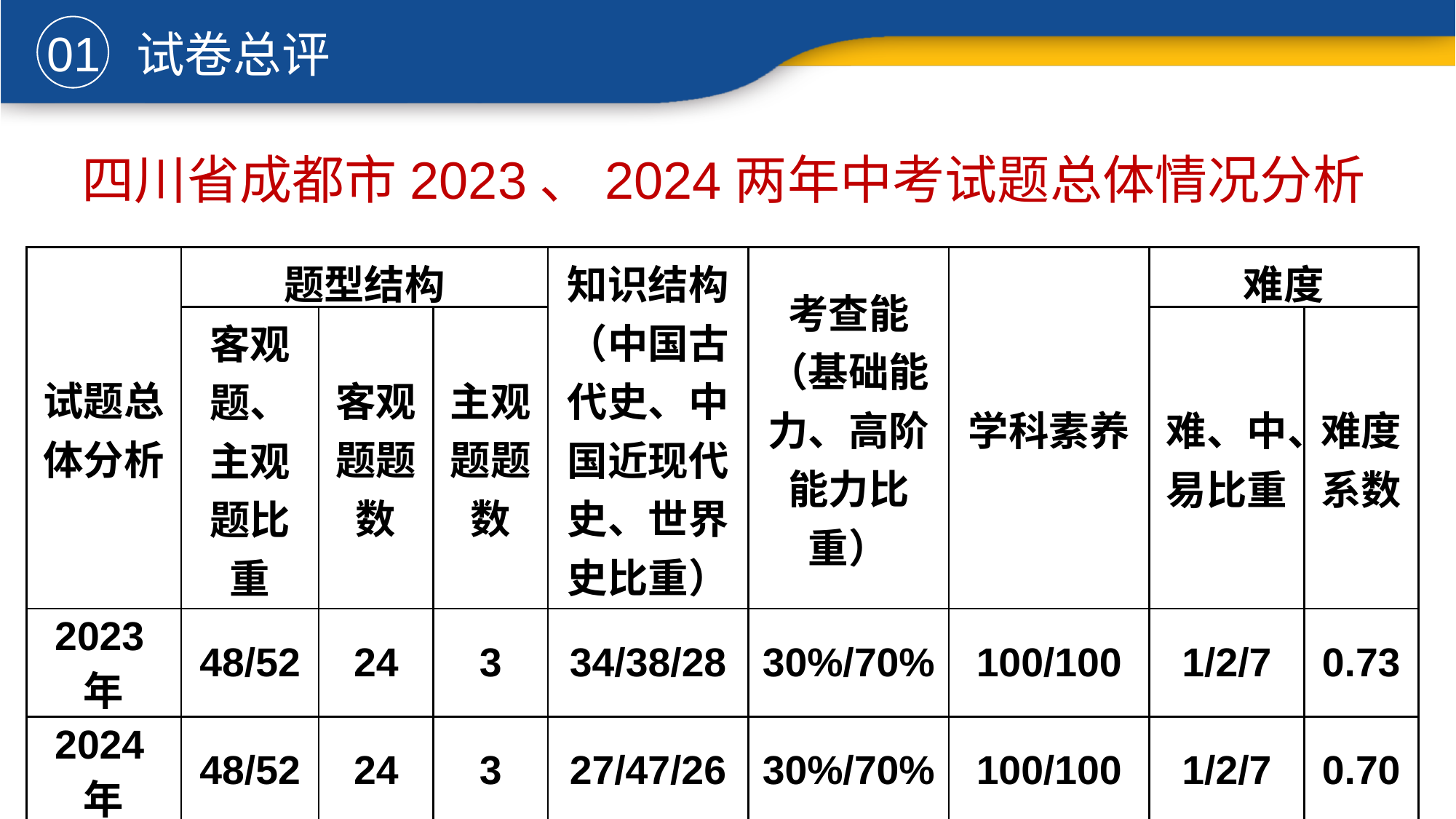

01
试卷总评
四川省成都市2023、2024两年中考试题总体情况分析
| 试题总体分析 | 题型结构 |  |  | 知识结构（中国古代史、中国近现代史、世界史比重） | 考查能（基础能力、高阶能力比重） | 学科素养 | 难度 |  |
| --- | --- | --- | --- | --- | --- | --- | --- | --- |
|  | 客观题、主观题比重 | 客观题题数 | 主观题题数 |  |  |  | 难、中、易比重 | 难度系数 |
| 2023年 | 48/52 | 24 | 3 | 34/38/28 | 30%/70% | 100/100 | 1/2/7 | 0.73 |
| 2024年 | 48/52 | 24 | 3 | 27/47/26 | 30%/70% | 100/100 | 1/2/7 | 0.70 |